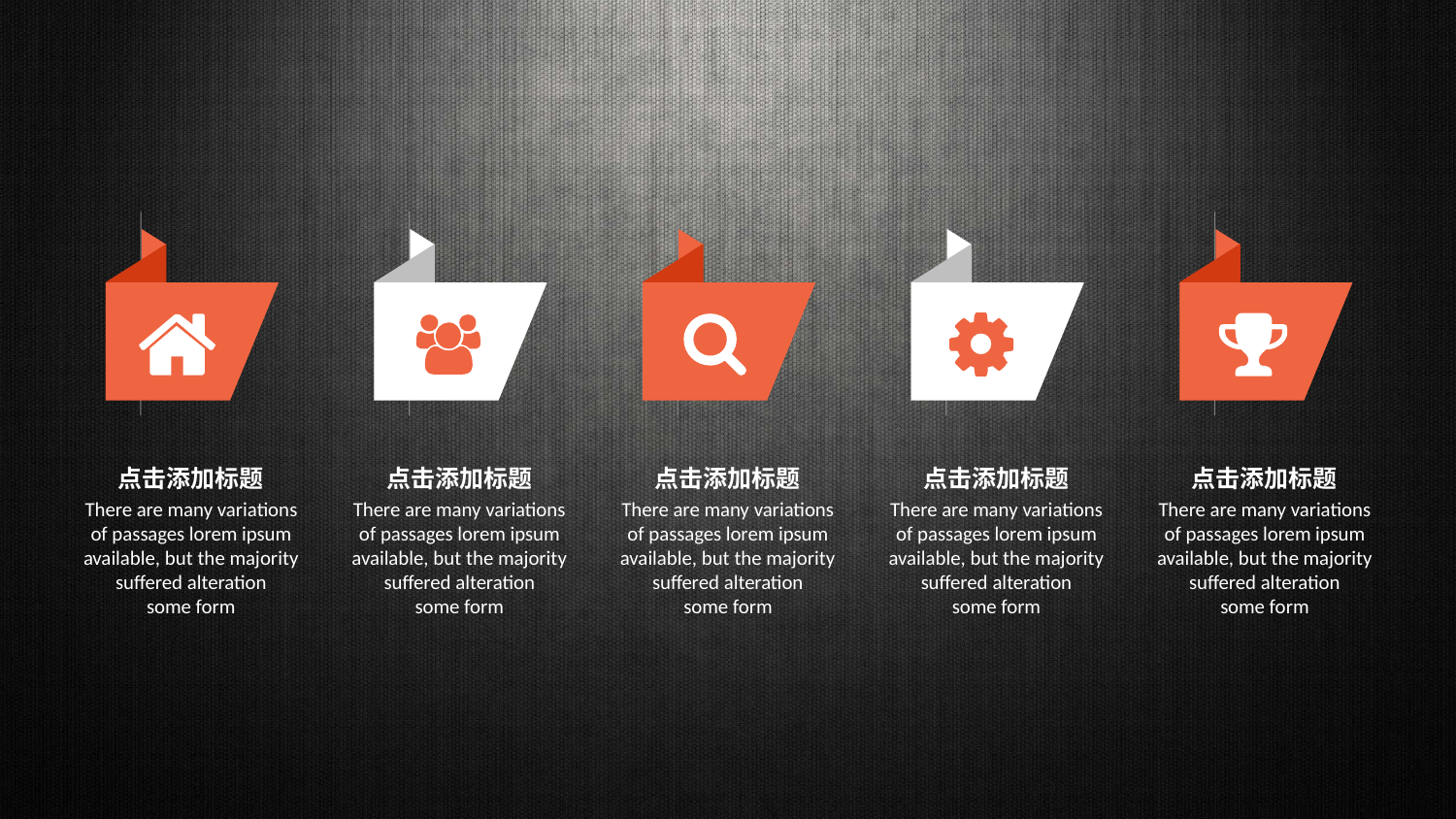

点击添加标题
There are many variations
of passages lorem ipsum available, but the majority suffered alteration
some form
点击添加标题
There are many variations
of passages lorem ipsum available, but the majority suffered alteration
some form
点击添加标题
There are many variations
of passages lorem ipsum available, but the majority suffered alteration
some form
点击添加标题
There are many variations
of passages lorem ipsum available, but the majority suffered alteration
some form
点击添加标题
There are many variations
of passages lorem ipsum available, but the majority suffered alteration
some form